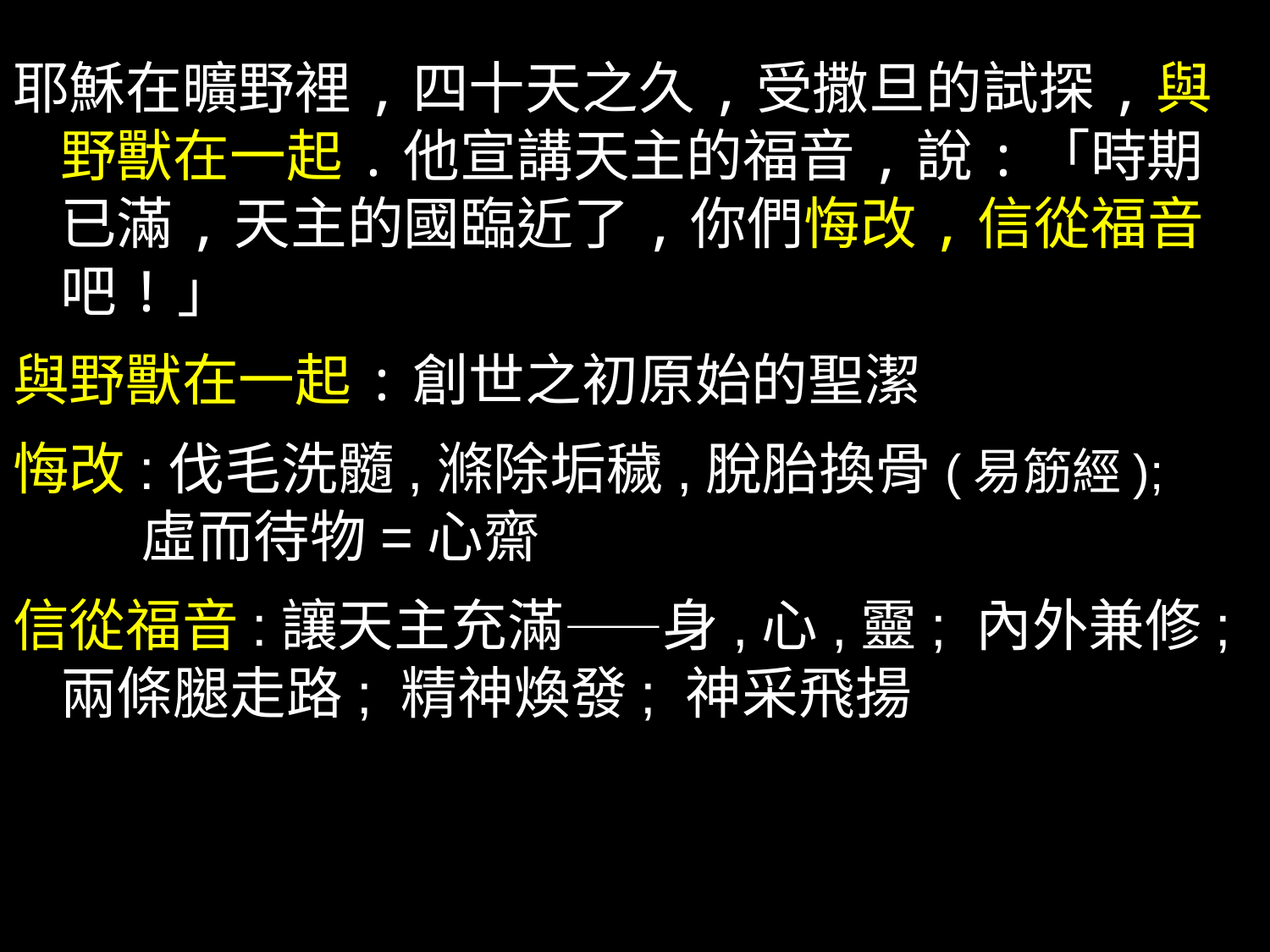

耶穌在曠野裡,四十天之久,受撒旦的試探,與野獸在一起.他宣講天主的福音,說:「時期已滿,天主的國臨近了,你們悔改,信從福音吧!」
與野獸在一起:創世之初原始的聖潔
悔改:伐毛洗髓,滌除垢穢,脫胎換骨(易筋經);            虛而待物=心齋
信從福音:讓天主充滿——身,心,靈; 內外兼修; 兩條腿走路; 精神煥發; 神采飛揚